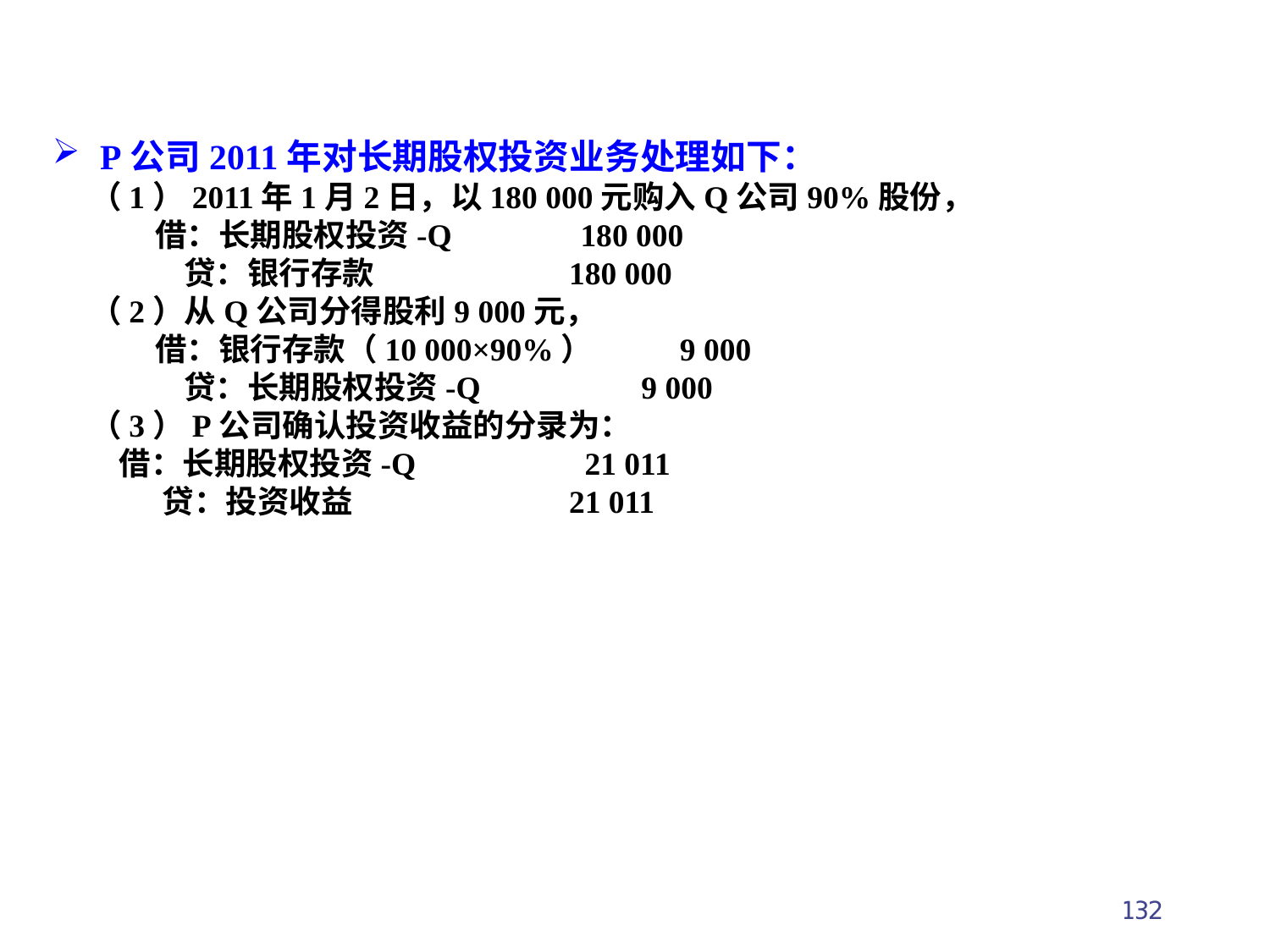

P公司2011年对长期股权投资业务处理如下：
（1）2011年1月2日，以180 000元购入Q公司90%股份，
        借：长期股权投资-Q                180 000
            贷：银行存款                          180 000
（2）从Q公司分得股利9 000元，
        借：银行存款（10 000×90%）           9 000
            贷：长期股权投资-Q                    9 000
（3）P公司确认投资收益的分录为：
   借：长期股权投资-Q                     21 011
         贷：投资收益                             21 011
132